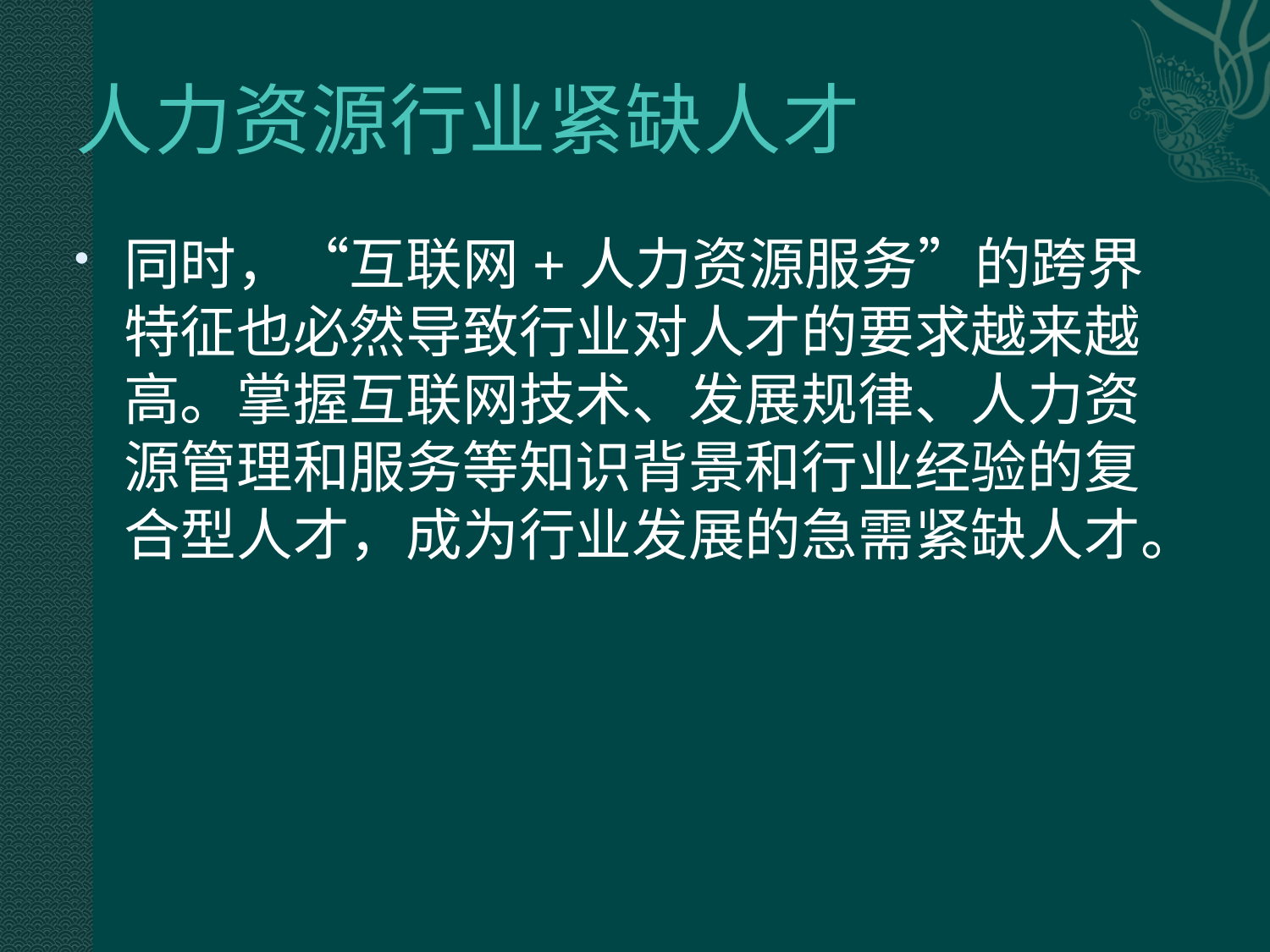

# 人力资源行业紧缺人才
同时，“互联网+人力资源服务”的跨界特征也必然导致行业对人才的要求越来越高。掌握互联网技术、发展规律、人力资源管理和服务等知识背景和行业经验的复合型人才，成为行业发展的急需紧缺人才。